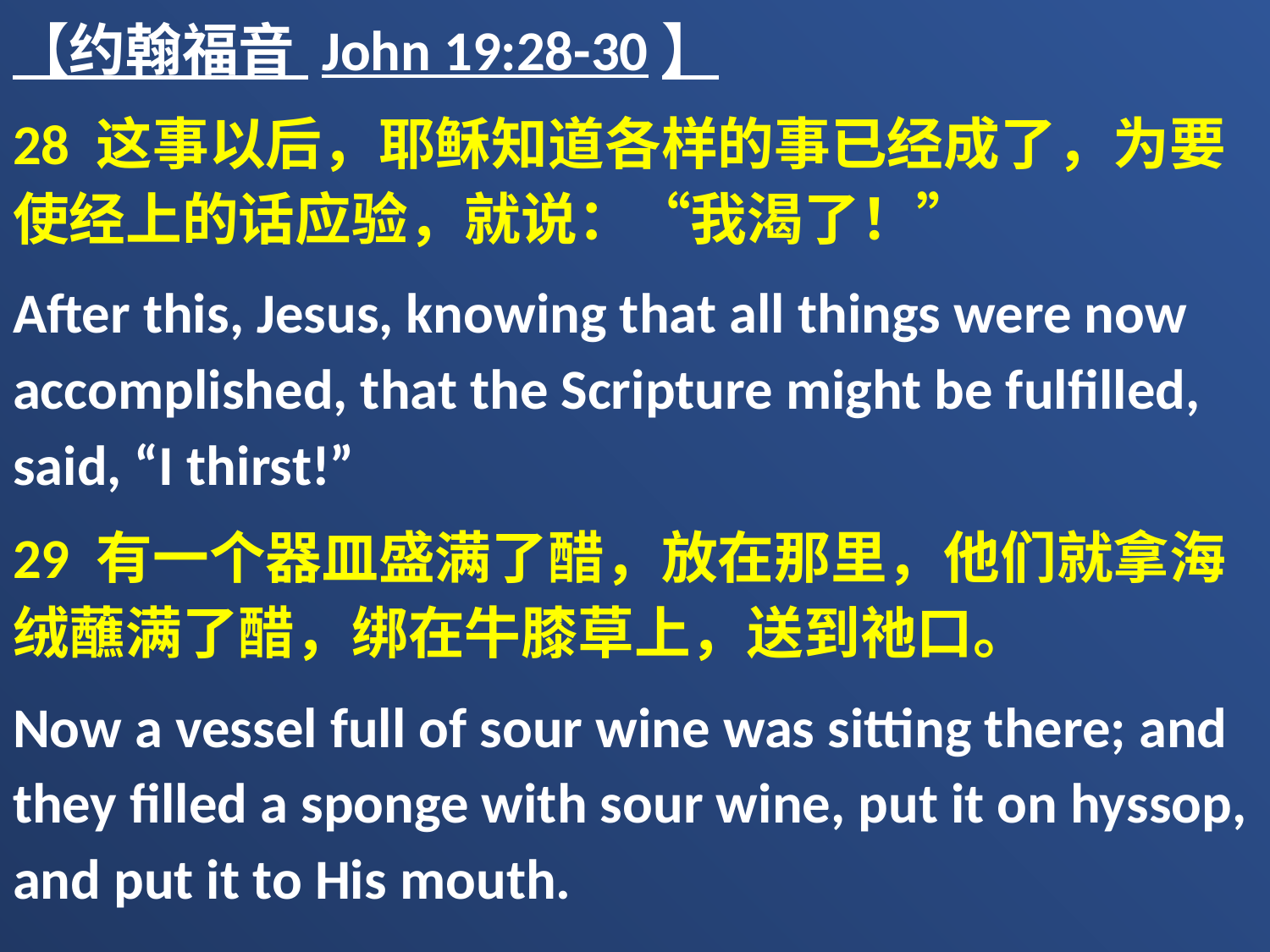

【约翰福音 John 19:28-30】
28 这事以后，耶稣知道各样的事已经成了，为要使经上的话应验，就说：“我渴了！”
After this, Jesus, knowing that all things were now accomplished, that the Scripture might be fulfilled, said, “I thirst!”
29 有一个器皿盛满了醋，放在那里，他们就拿海绒蘸满了醋，绑在牛膝草上，送到祂口。
Now a vessel full of sour wine was sitting there; and they filled a sponge with sour wine, put it on hyssop, and put it to His mouth.